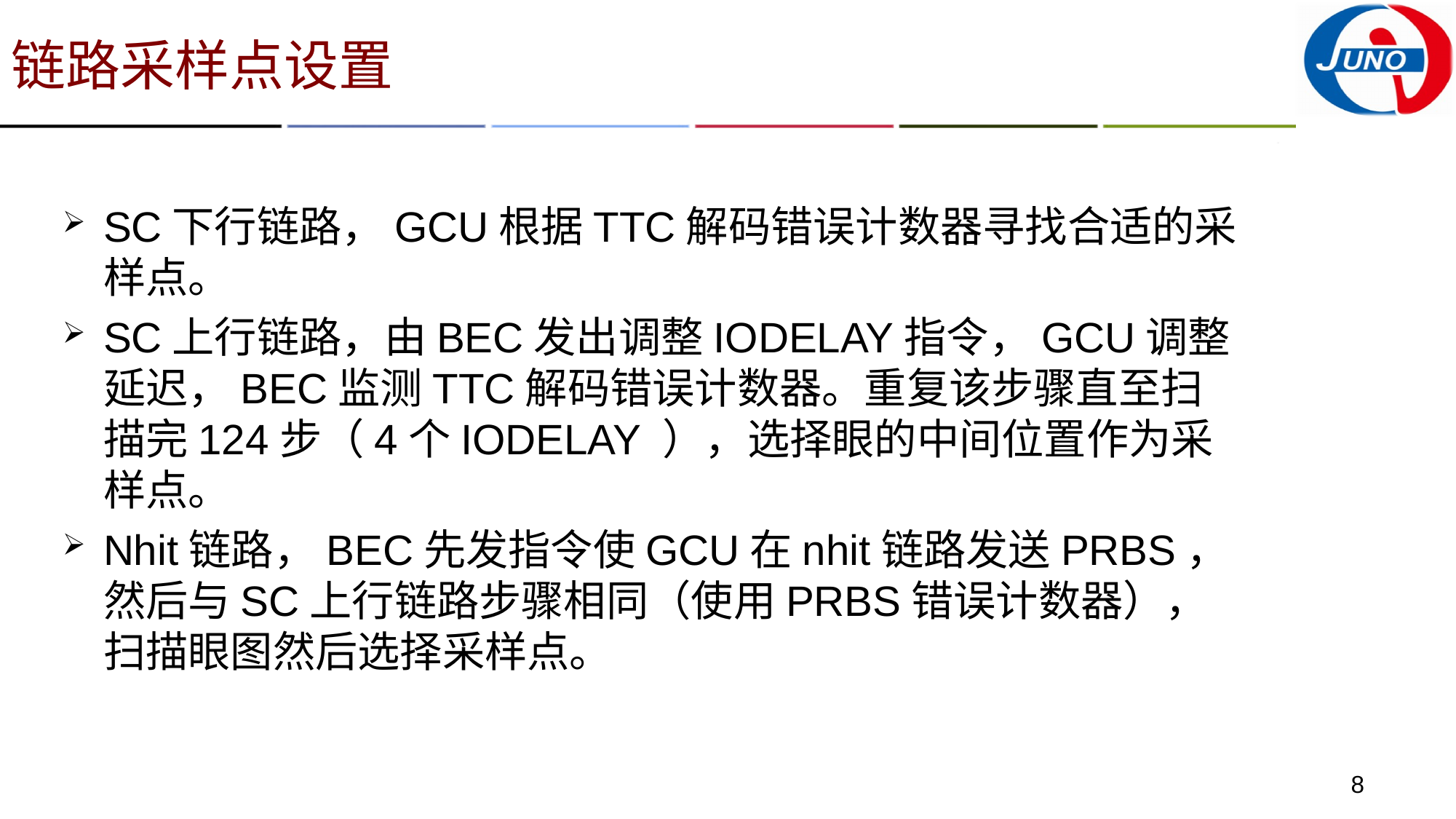

# 链路采样点设置
SC下行链路，GCU根据TTC解码错误计数器寻找合适的采样点。
SC上行链路，由BEC发出调整IODELAY指令，GCU调整延迟，BEC监测TTC解码错误计数器。重复该步骤直至扫描完124步（4个IODELAY ），选择眼的中间位置作为采样点。
Nhit链路，BEC先发指令使GCU在nhit链路发送PRBS，然后与SC上行链路步骤相同（使用PRBS错误计数器），扫描眼图然后选择采样点。